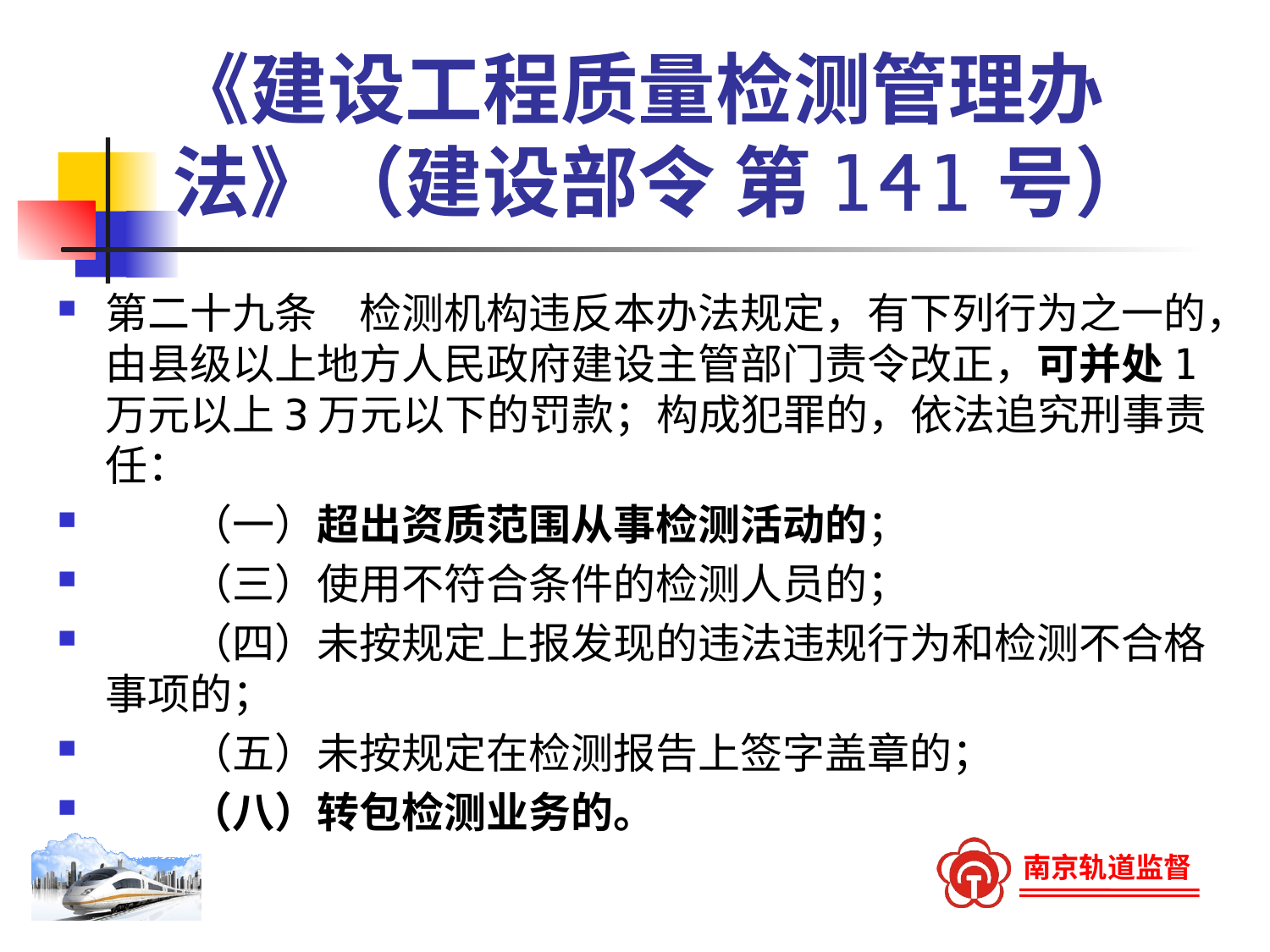

# 《建设工程质量检测管理办法》（建设部令 第141号）
第二十九条　检测机构违反本办法规定，有下列行为之一的，由县级以上地方人民政府建设主管部门责令改正，可并处1万元以上3万元以下的罚款；构成犯罪的，依法追究刑事责任：
　　（一）超出资质范围从事检测活动的；
　　（三）使用不符合条件的检测人员的；
　　（四）未按规定上报发现的违法违规行为和检测不合格事项的；
　　（五）未按规定在检测报告上签字盖章的；
　　（八）转包检测业务的。